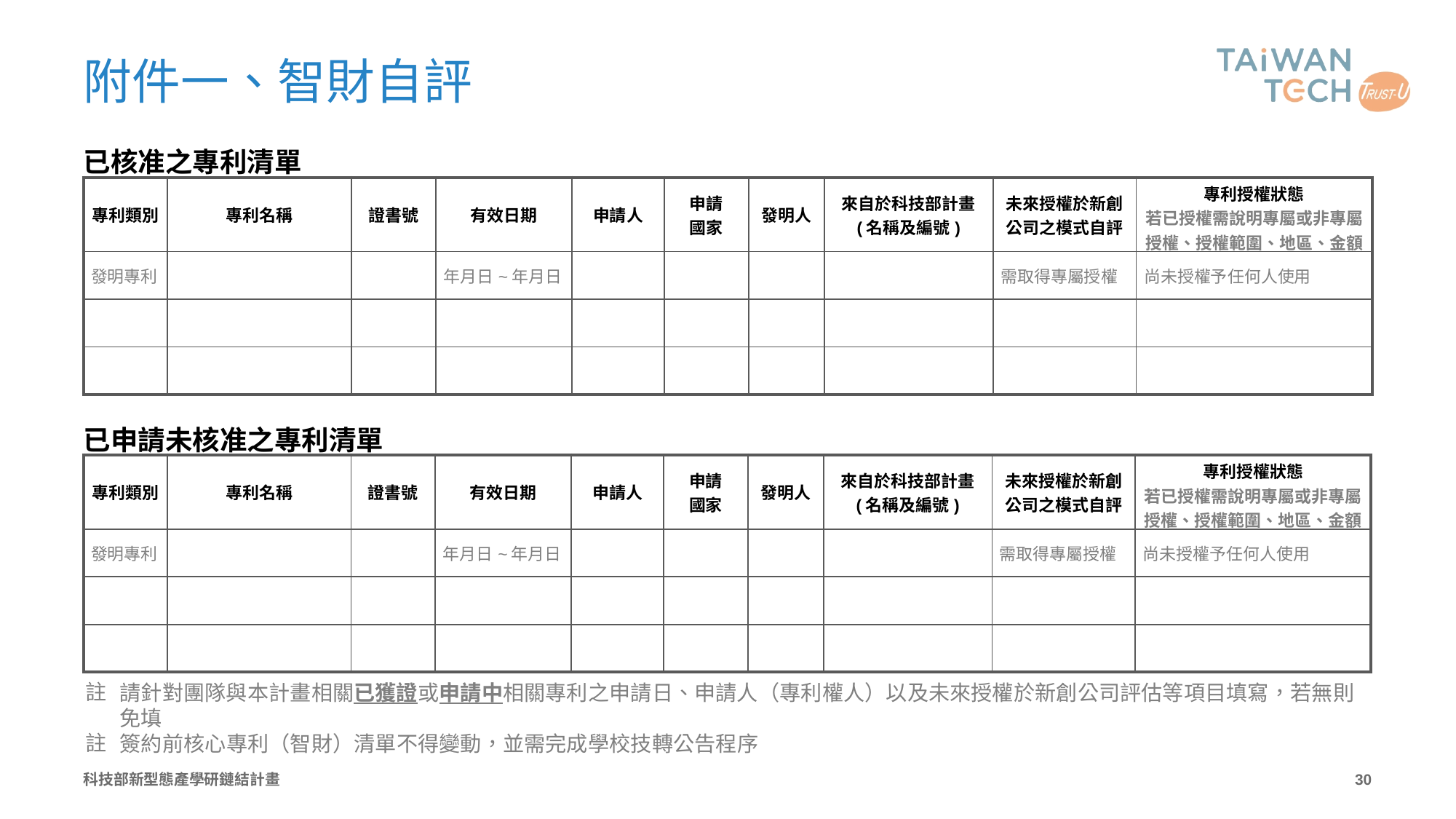

# 附件一、智財自評
已核准之專利清單
| 專利類別 | 專利名稱 | 證書號 | 有效日期 | 申請人 | 申請 國家 | 發明人 | 來自於科技部計畫 (名稱及編號) | 未來授權於新創公司之模式自評 | 專利授權狀態 若已授權需說明專屬或非專屬授權、授權範圍、地區、金額 |
| --- | --- | --- | --- | --- | --- | --- | --- | --- | --- |
| 發明專利 |  |  | 年月日~年月日 |  |  |  |  | 需取得專屬授權 | 尚未授權予任何人使用 |
|  |  |  |  |  |  |  |  |  |  |
|  |  |  |  |  |  |  |  |  |  |
已申請未核准之專利清單
| 專利類別 | 專利名稱 | 證書號 | 有效日期 | 申請人 | 申請 國家 | 發明人 | 來自於科技部計畫 (名稱及編號) | 未來授權於新創公司之模式自評 | 專利授權狀態 若已授權需說明專屬或非專屬授權、授權範圍、地區、金額 |
| --- | --- | --- | --- | --- | --- | --- | --- | --- | --- |
| 發明專利 |  |  | 年月日~年月日 |  |  |  |  | 需取得專屬授權 | 尚未授權予任何人使用 |
|  |  |  |  |  |  |  |  |  |  |
|  |  |  |  |  |  |  |  |  |  |
請針對團隊與本計畫相關已獲證或申請中相關專利之申請日、申請人（專利權人）以及未來授權於新創公司評估等項目填寫，若無則免填
簽約前核心專利（智財）清單不得變動，並需完成學校技轉公告程序
科技部新型態產學研鏈結計畫
30